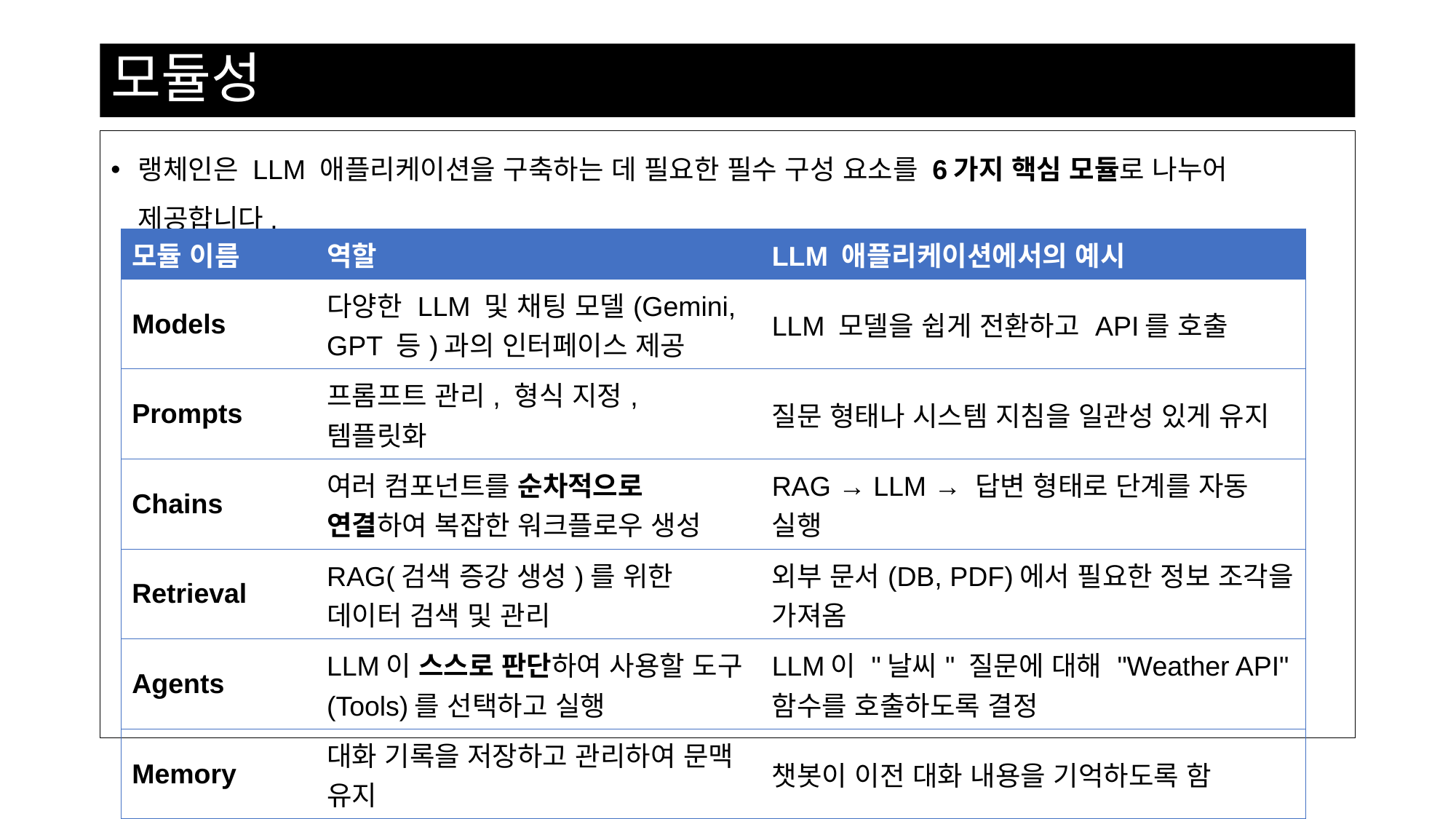

# 모듈성
랭체인은 LLM 애플리케이션을 구축하는 데 필요한 필수 구성 요소를 6가지 핵심 모듈로 나누어 제공합니다.

| 모듈 이름 | 역할 | LLM 애플리케이션에서의 예시 |
| --- | --- | --- |
| Models | 다양한 LLM 및 채팅 모델(Gemini, GPT 등)과의 인터페이스 제공 | LLM 모델을 쉽게 전환하고 API를 호출 |
| Prompts | 프롬프트 관리, 형식 지정, 템플릿화 | 질문 형태나 시스템 지침을 일관성 있게 유지 |
| Chains | 여러 컴포넌트를 순차적으로 연결하여 복잡한 워크플로우 생성 | RAG → LLM → 답변 형태로 단계를 자동 실행 |
| Retrieval | RAG(검색 증강 생성)를 위한 데이터 검색 및 관리 | 외부 문서(DB, PDF)에서 필요한 정보 조각을 가져옴 |
| Agents | LLM이 스스로 판단하여 사용할 도구(Tools)를 선택하고 실행 | LLM이 "날씨" 질문에 대해 "Weather API" 함수를 호출하도록 결정 |
| Memory | 대화 기록을 저장하고 관리하여 문맥 유지 | 챗봇이 이전 대화 내용을 기억하도록 함 |